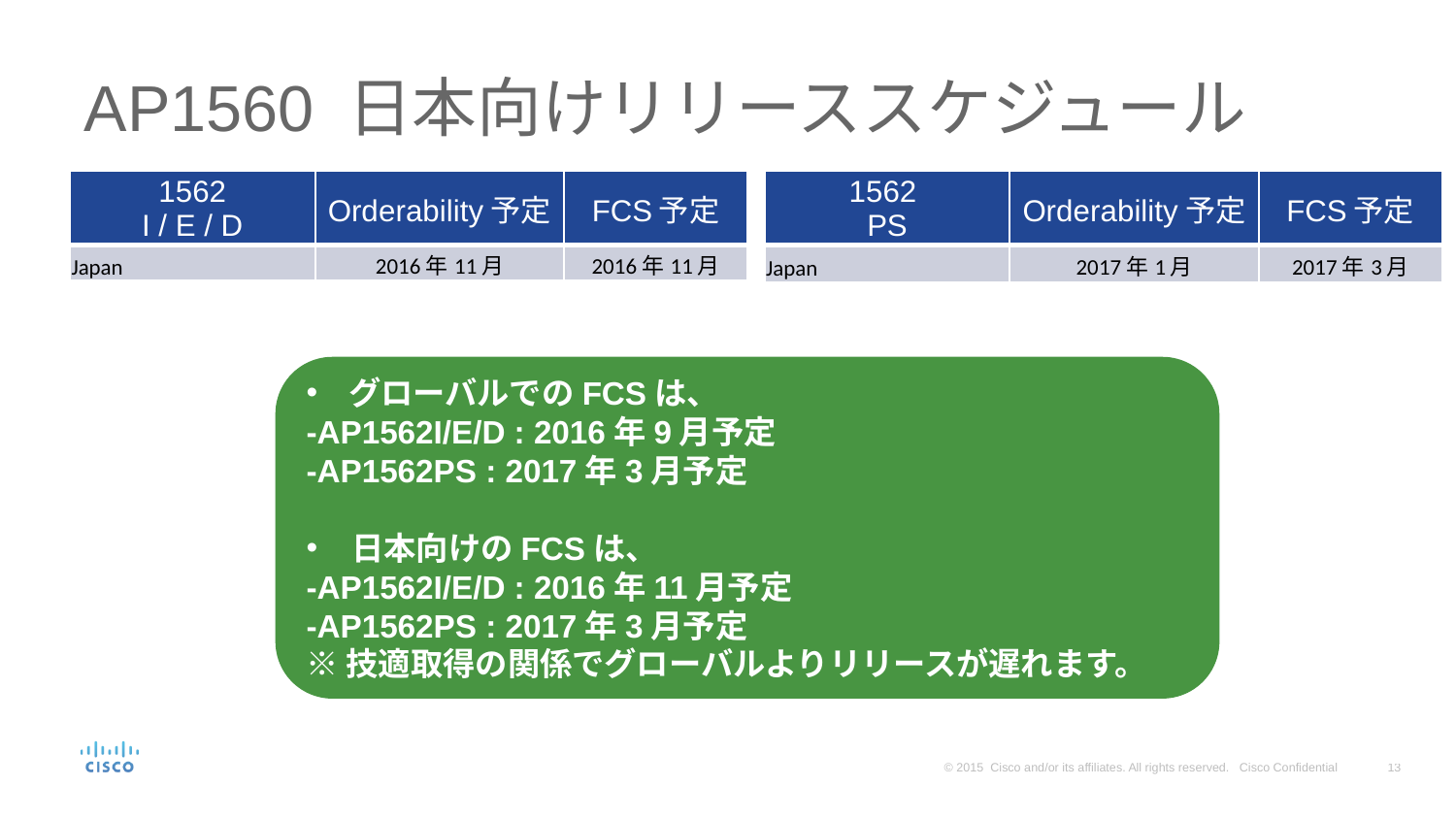

# AP1560 日本向けリリーススケジュール
| 1562 PS | Orderability予定 | FCS予定 |
| --- | --- | --- |
| Japan | 2017年1月 | 2017年3月 |
| 1562 I / E / D | Orderability予定 | FCS予定 |
| --- | --- | --- |
| Japan | 2016年11月 | 2016年11月 |
 グローバルでのFCSは、
-AP1562I/E/D : 2016年9月予定
-AP1562PS : 2017年3月予定

日本向けのFCSは、
-AP1562I/E/D : 2016年11月予定
-AP1562PS : 2017年3月予定
※技適取得の関係でグローバルよりリリースが遅れます。